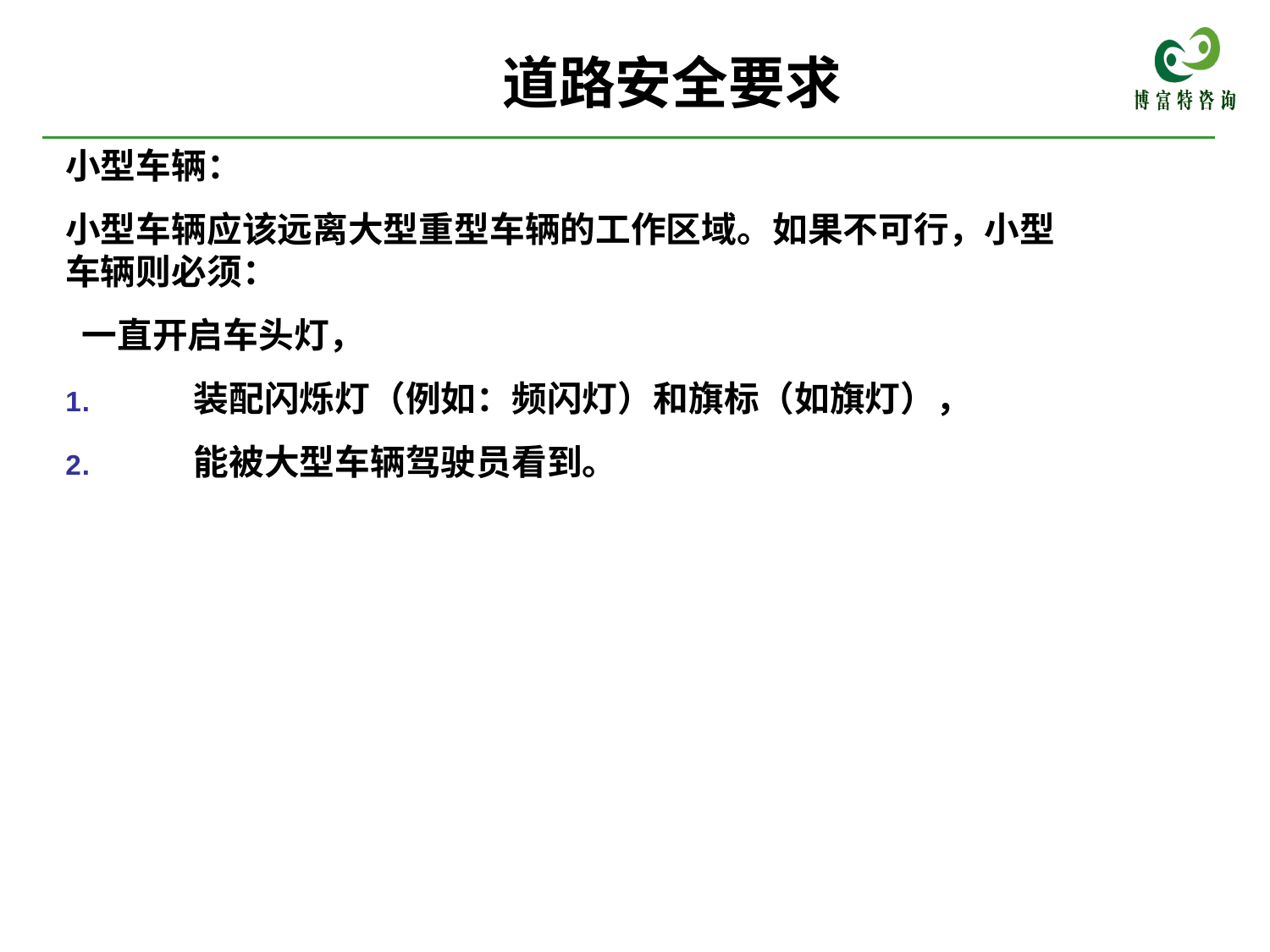

# 道路安全要求
小型车辆：
小型车辆应该远离大型重型车辆的工作区域。如果不可行，小型车辆则必须：
 一直开启车头灯，
       装配闪烁灯（例如：频闪灯）和旗标（如旗灯），
       能被大型车辆驾驶员看到。

10